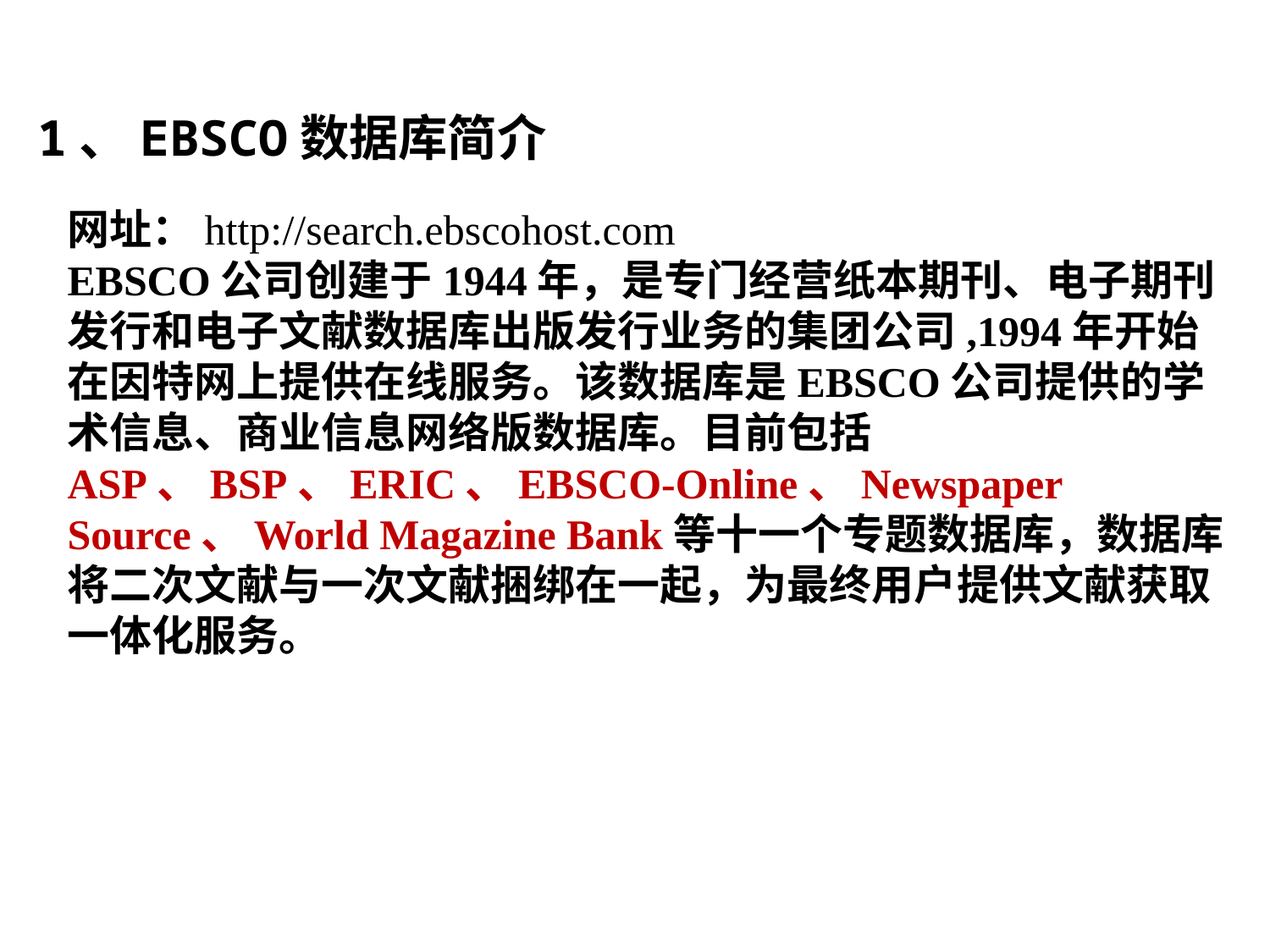

#
1、EBSCO数据库简介
网址：http://search.ebscohost.com
EBSCO公司创建于1944年，是专门经营纸本期刊、电子期刊发行和电子文献数据库出版发行业务的集团公司,1994年开始在因特网上提供在线服务。该数据库是EBSCO公司提供的学术信息、商业信息网络版数据库。目前包括 ASP、BSP、ERIC、EBSCO-Online、Newspaper Source、World Magazine Bank等十一个专题数据库，数据库将二次文献与一次文献捆绑在一起，为最终用户提供文献获取一体化服务。